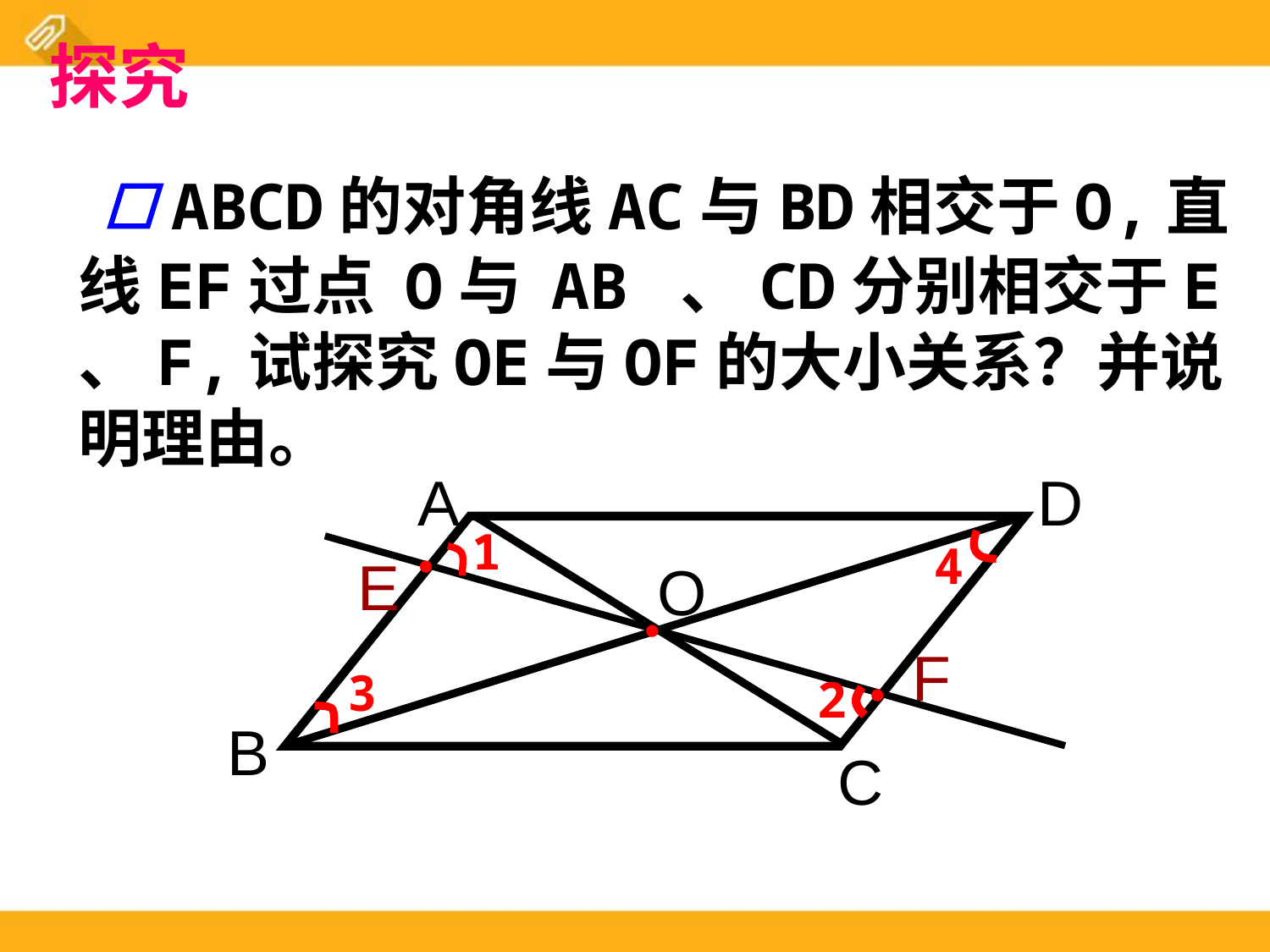

探究
  ABCD的对角线AC与BD相交于O,直线EF过点 O与 AB 、CD分别相交于E 、F,试探究OE与OF的大小关系？并说明理由。

A
D
1

4

●
E

O
●
F
3
2
●

B
C